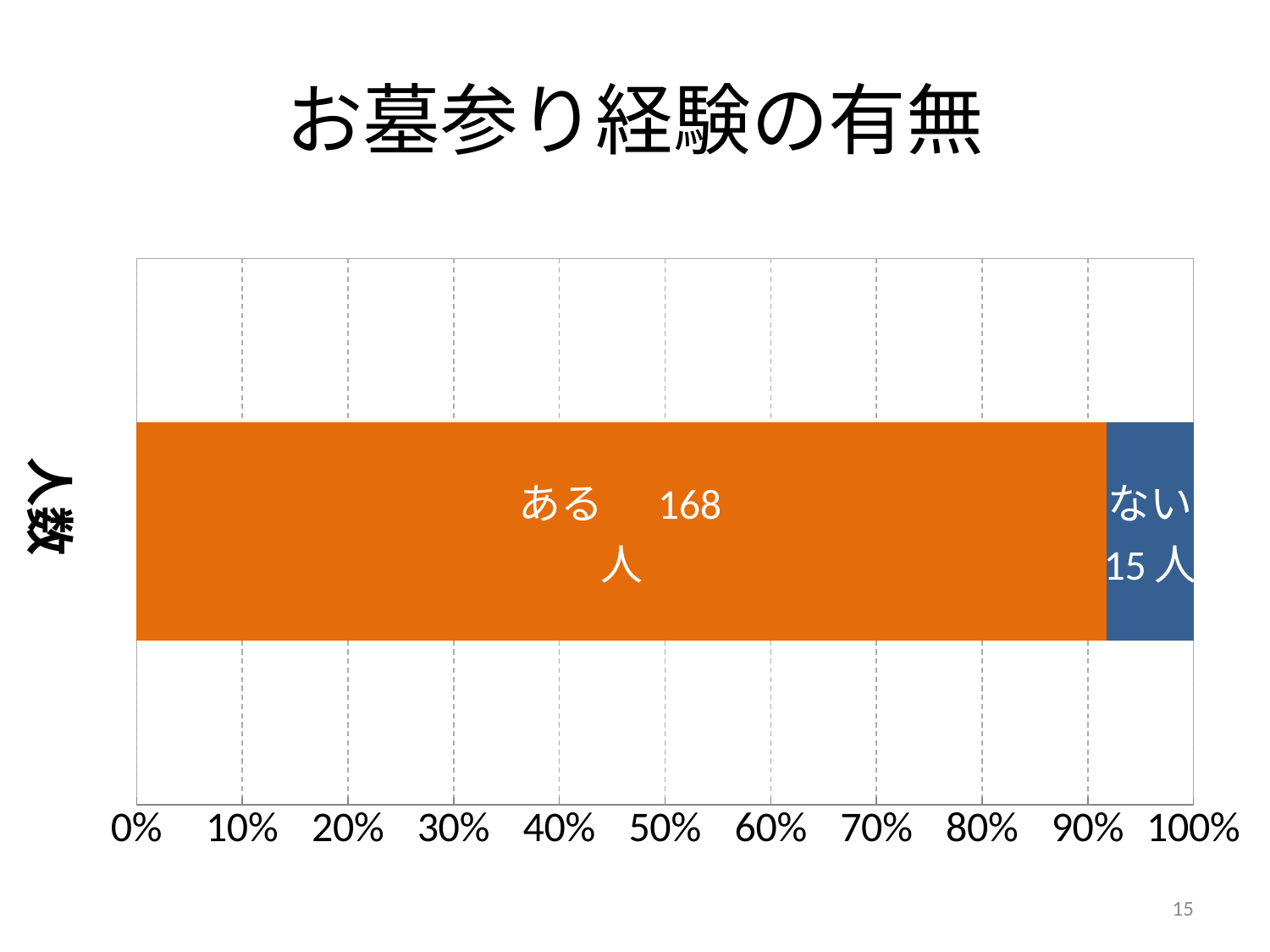

# お墓参り経験の有無

### Chart

| Category | ある | ない | 未回答 |
|---|---|---|---|
| 人数 | 168.0 | 15.0 | 0.0 |
人数
15